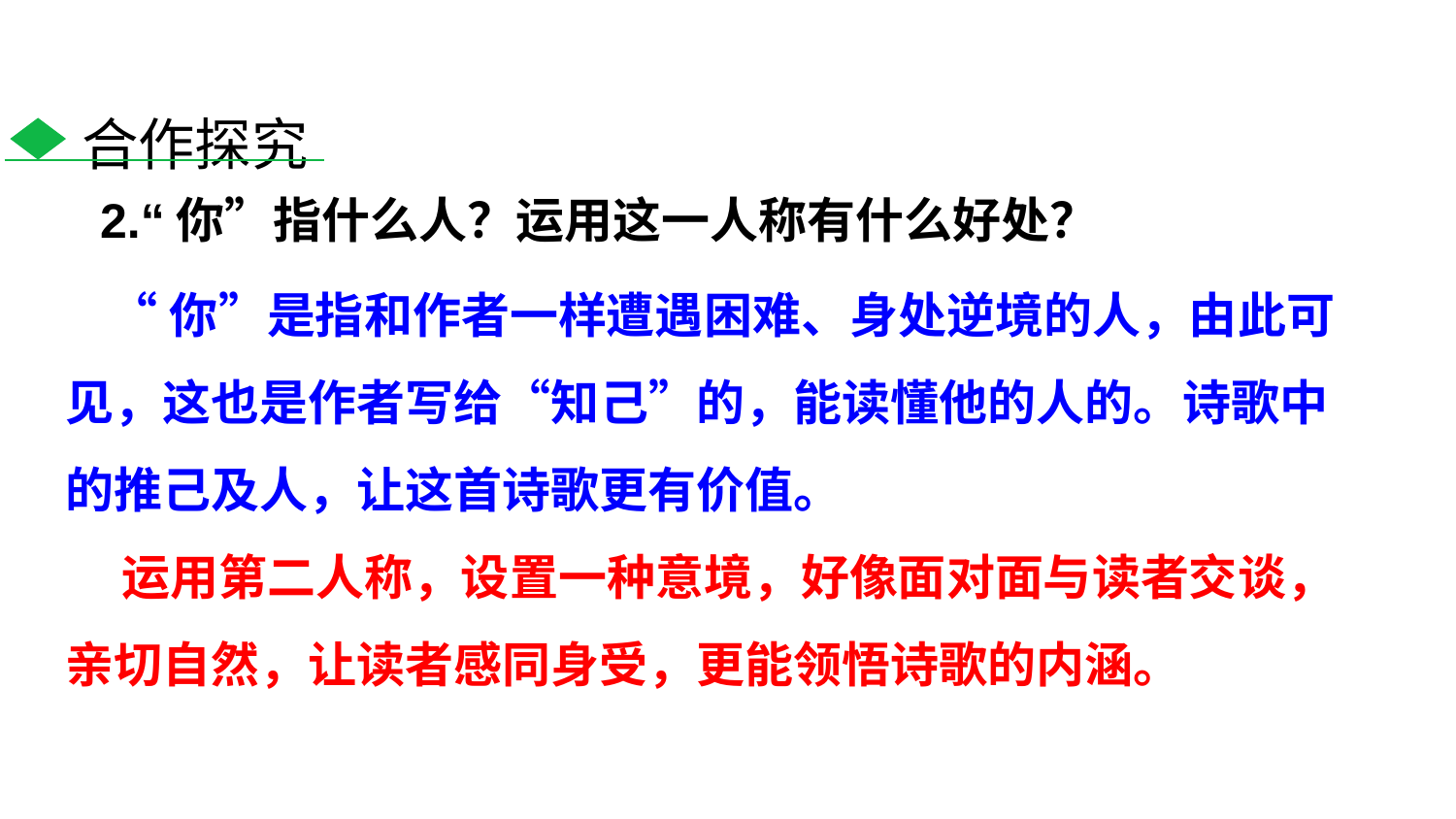

合作探究

2.“你”指什么人？运用这一人称有什么好处？
    “你”是指和作者一样遭遇困难、身处逆境的人，由此可见，这也是作者写给“知己”的，能读懂他的人的。诗歌中的推己及人，让这首诗歌更有价值。
    运用第二人称，设置一种意境，好像面对面与读者交谈，亲切自然，让读者感同身受，更能领悟诗歌的内涵。